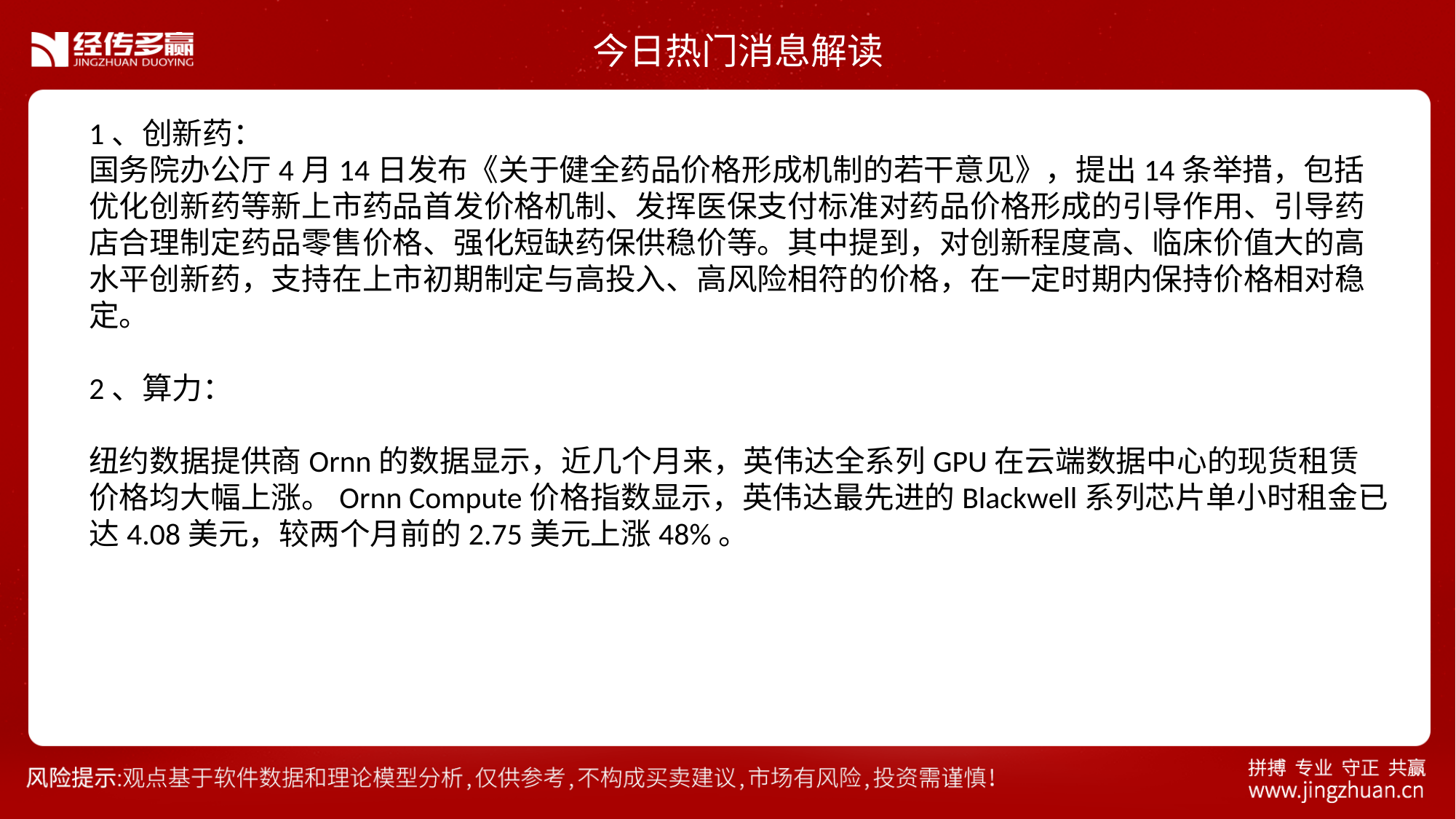

今日热门消息解读
1、创新药：
国务院办公厅4月14日发布《关于健全药品价格形成机制的若干意见》，提出14条举措，包括优化创新药等新上市药品首发价格机制、发挥医保支付标准对药品价格形成的引导作用、引导药店合理制定药品零售价格、强化短缺药保供稳价等。其中提到，对创新程度高、临床价值大的高水平创新药，支持在上市初期制定与高投入、高风险相符的价格，在一定时期内保持价格相对稳定。

2、算力：

纽约数据提供商Ornn的数据显示，近几个月来，英伟达全系列GPU在云端数据中心的现货租赁价格均大幅上涨。Ornn Compute价格指数显示，英伟达最先进的Blackwell系列芯片单小时租金已达4.08美元，较两个月前的2.75美元上涨48%。